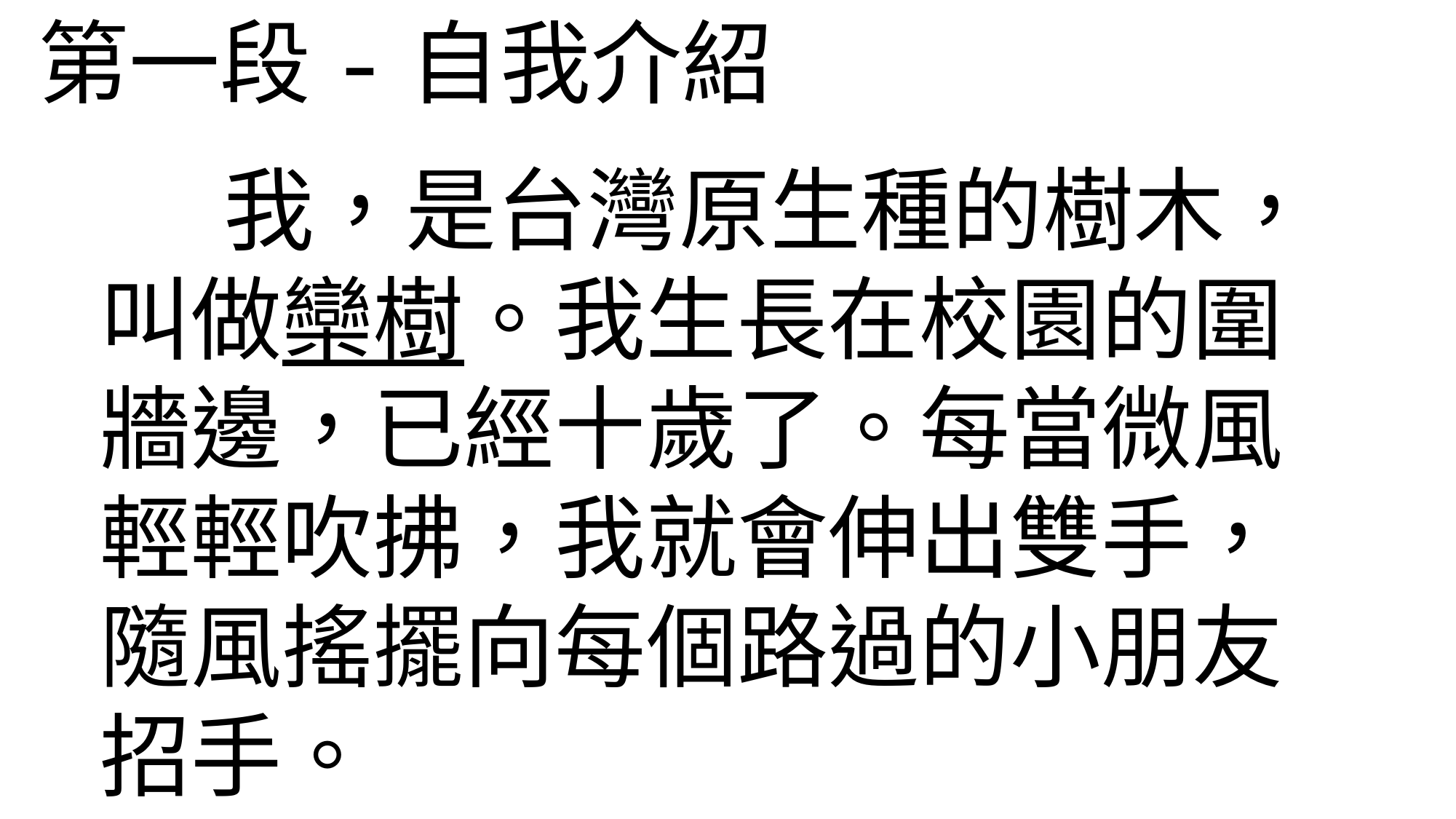

第一段-自我介紹
     我，是台灣原生種的樹木，叫做欒樹。我生長在校園的圍牆邊，已經十歲了。每當微風輕輕吹拂，我就會伸出雙手，隨風搖擺向每個路過的小朋友招手。